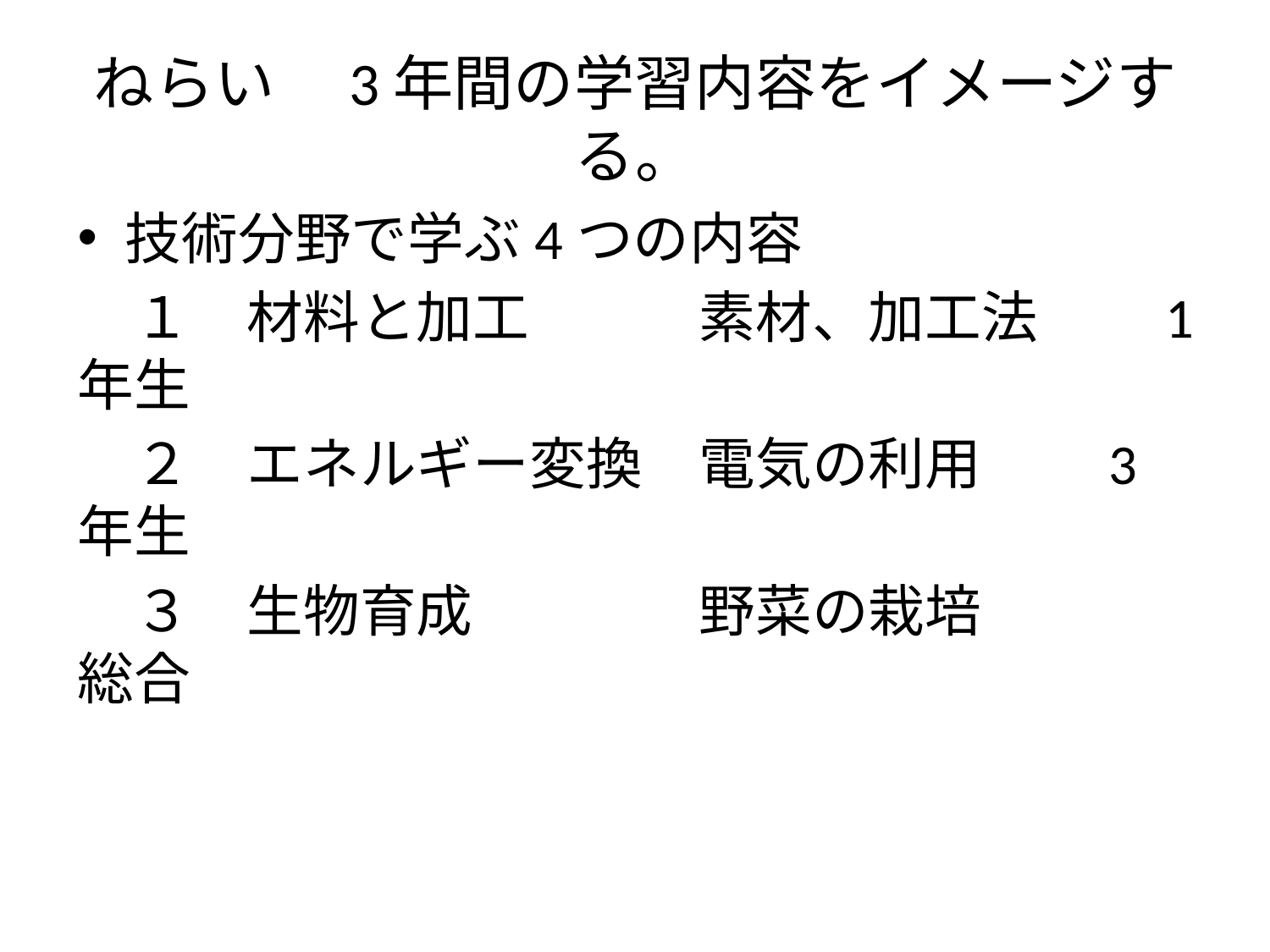

# ねらい　3年間の学習内容をイメージする。
技術分野で学ぶ4つの内容
　１　材料と加工　　　素材、加工法　　1年生
　２　エネルギー変換　電気の利用　　3年生
　３　生物育成　　　　野菜の栽培　　　総合